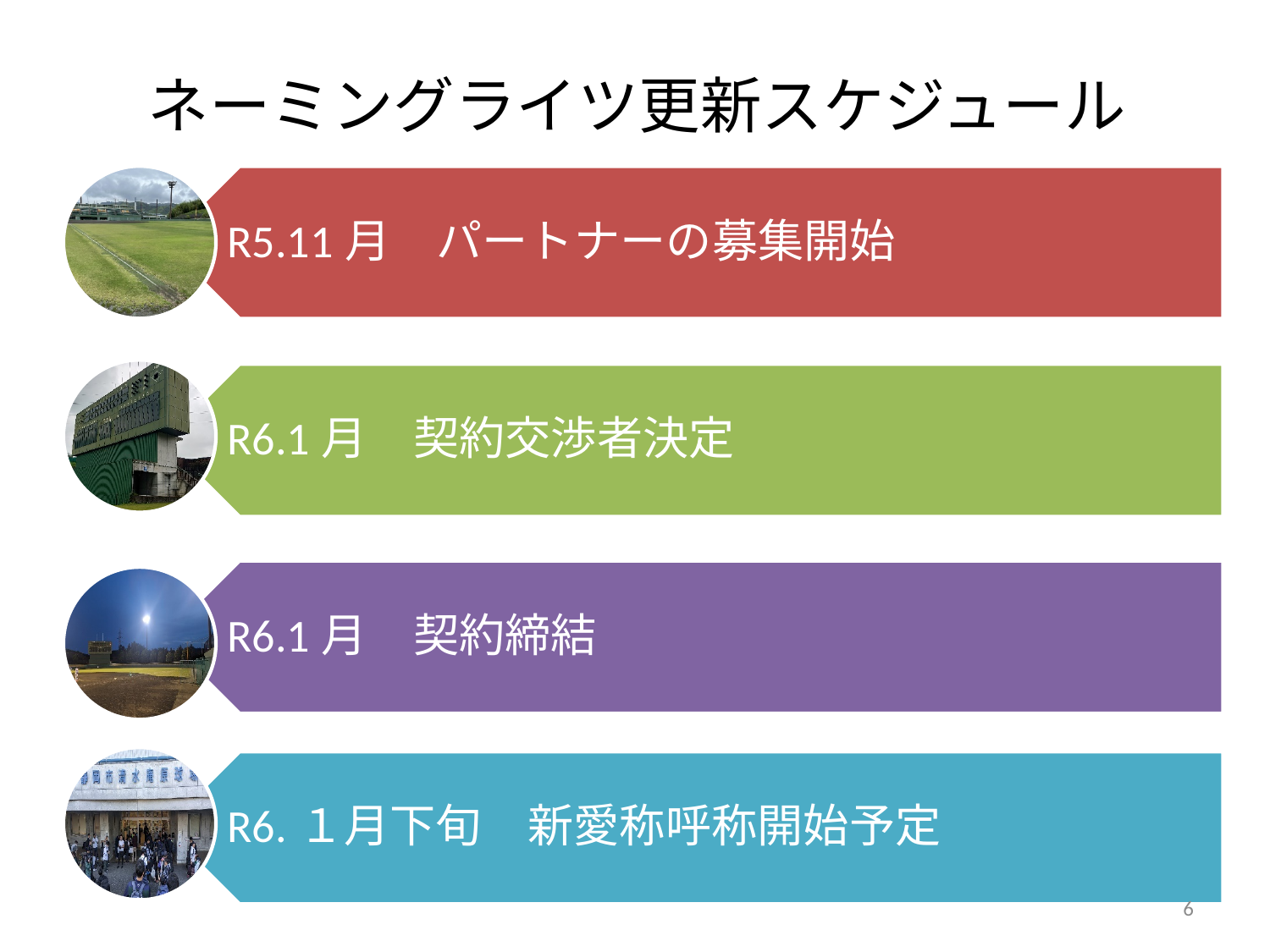

# ネーミングライツ更新スケジュール
R5.11月　パートナーの募集開始
R6.1月　契約交渉者決定
R6.1月　契約締結
R6.１月下旬　新愛称呼称開始予定
6